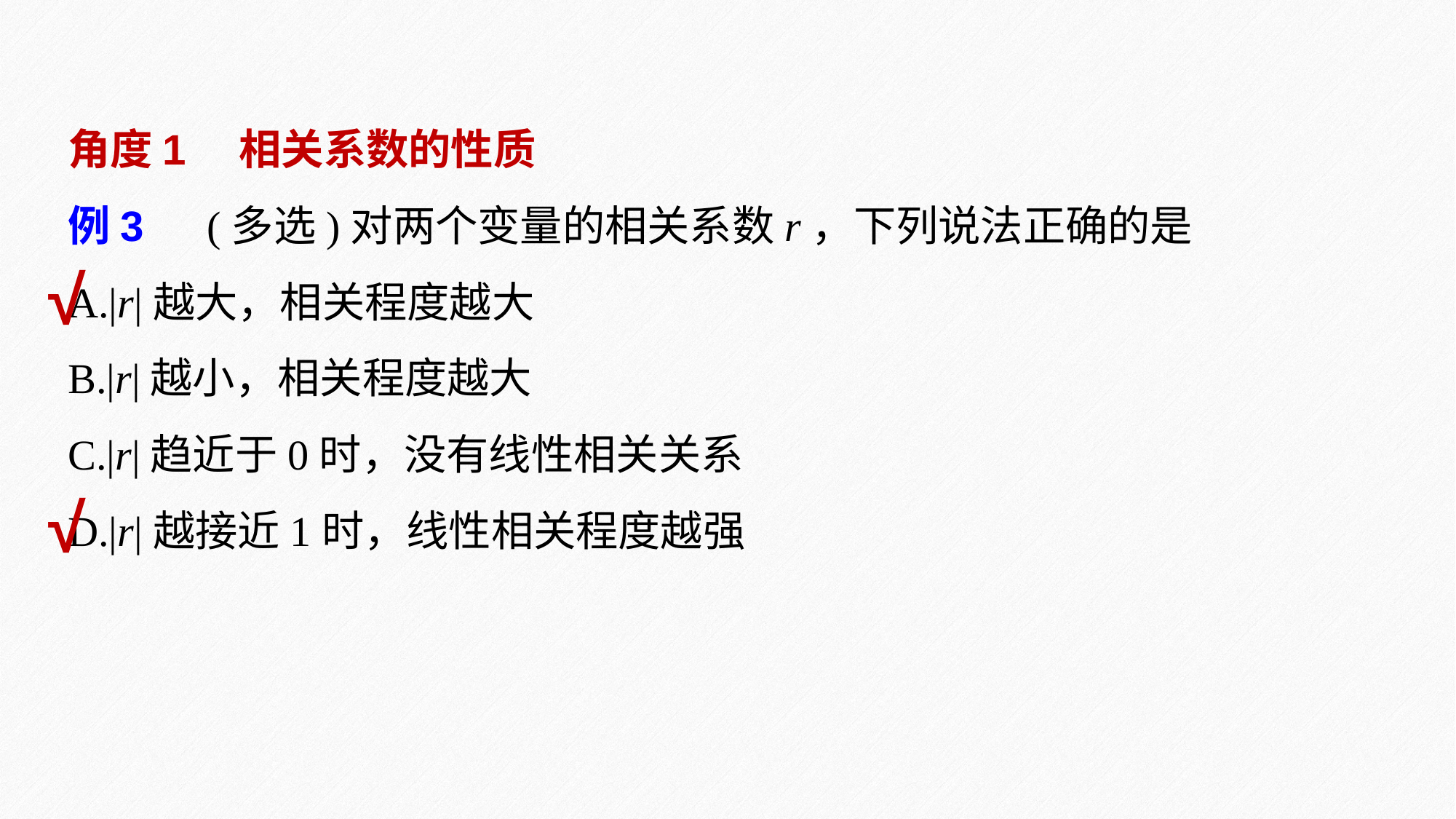

角度1　相关系数的性质
例3　(多选)对两个变量的相关系数r，下列说法正确的是
A.|r|越大，相关程度越大
B.|r|越小，相关程度越大
C.|r|趋近于0时，没有线性相关关系
D.|r|越接近1时，线性相关程度越强
√
√